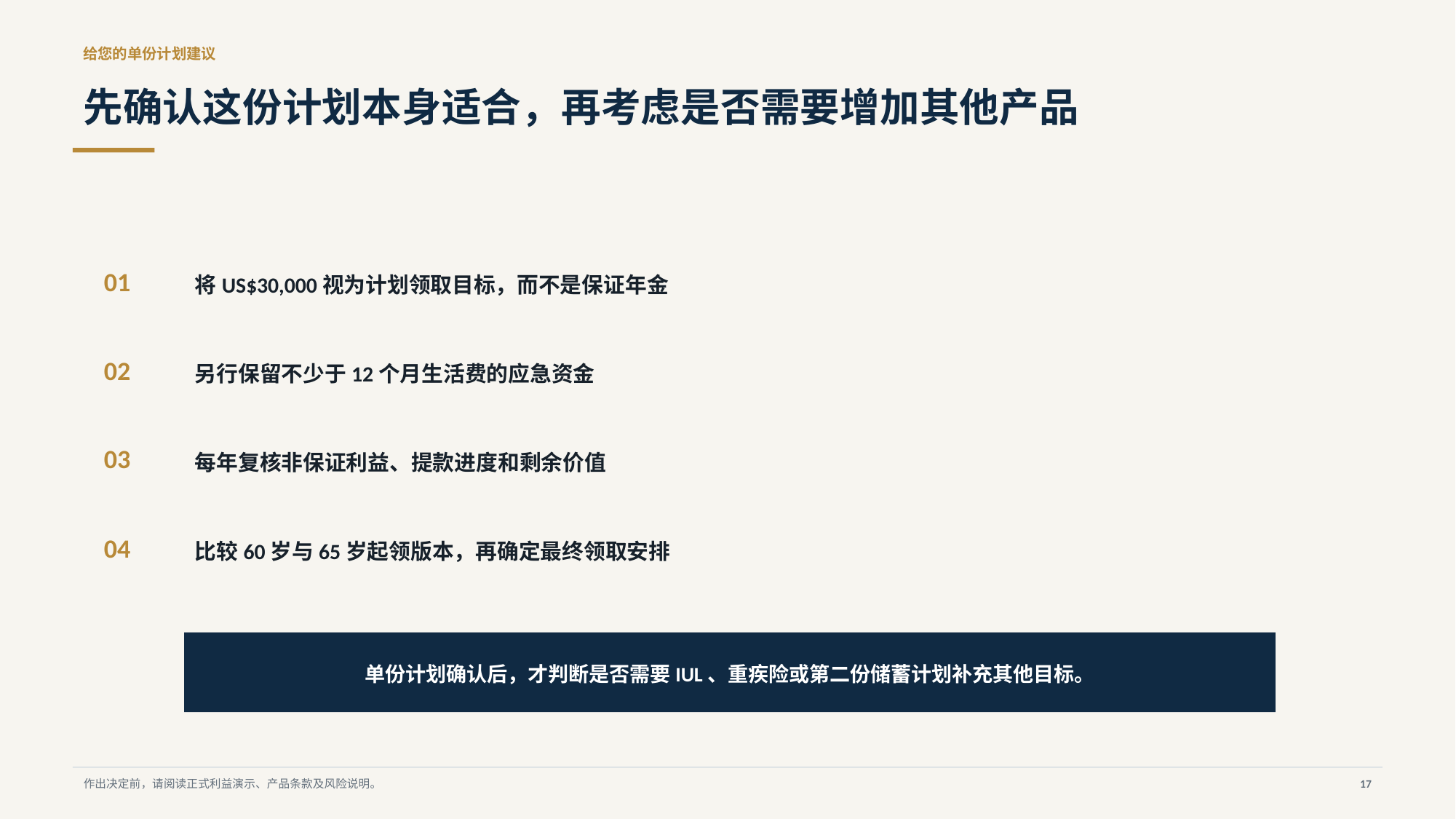

给您的单份计划建议
先确认这份计划本身适合，再考虑是否需要增加其他产品

将US$30,000视为计划领取目标，而不是保证年金
01
另行保留不少于12个月生活费的应急资金
02
每年复核非保证利益、提款进度和剩余价值
03
比较60岁与65岁起领版本，再确定最终领取安排
04

单份计划确认后，才判断是否需要IUL、重疾险或第二份储蓄计划补充其他目标。

作出决定前，请阅读正式利益演示、产品条款及风险说明。
17